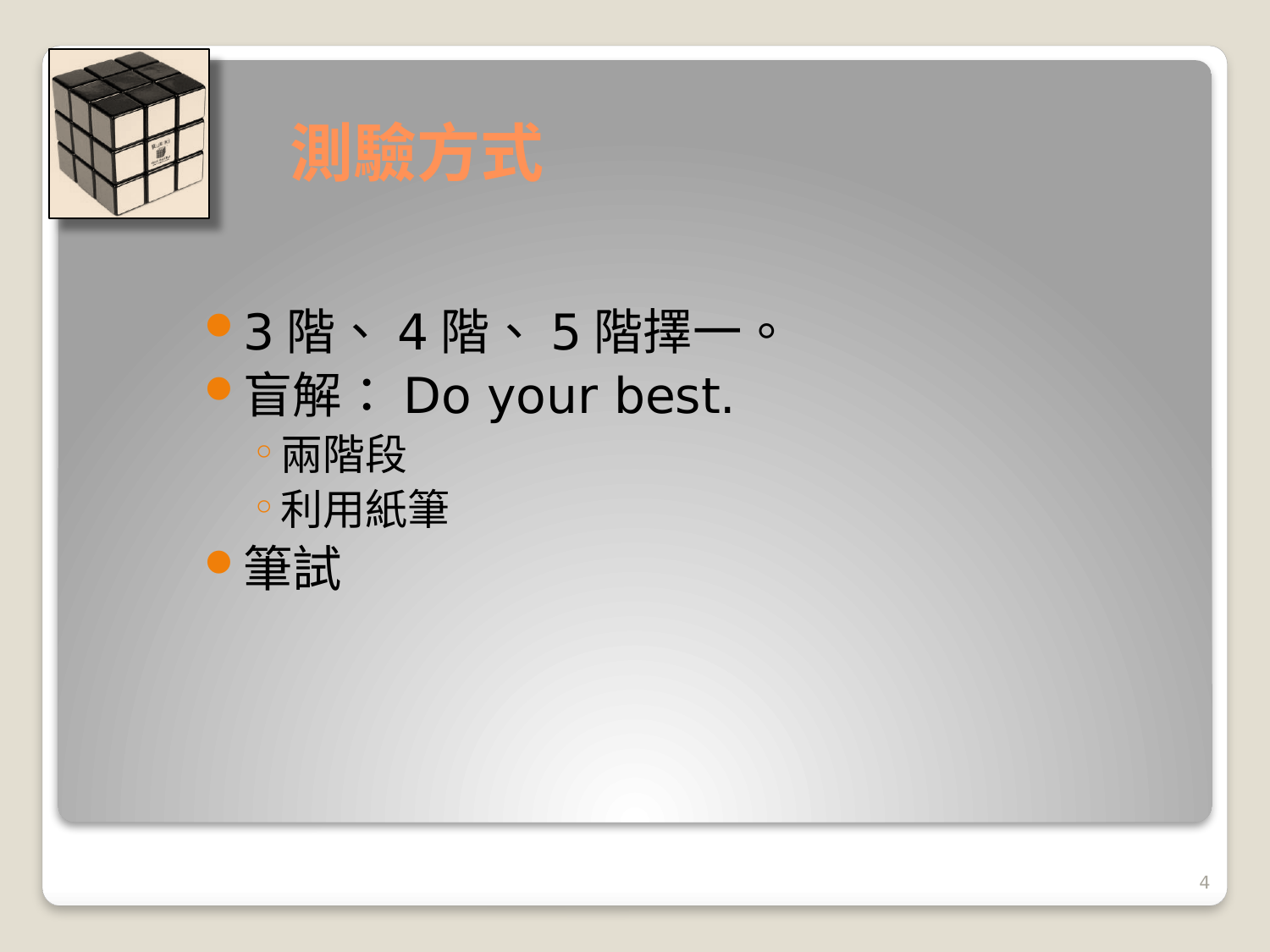

# 測驗方式
3階、4階、5階擇一。
盲解：Do your best.
兩階段
利用紙筆
筆試
4